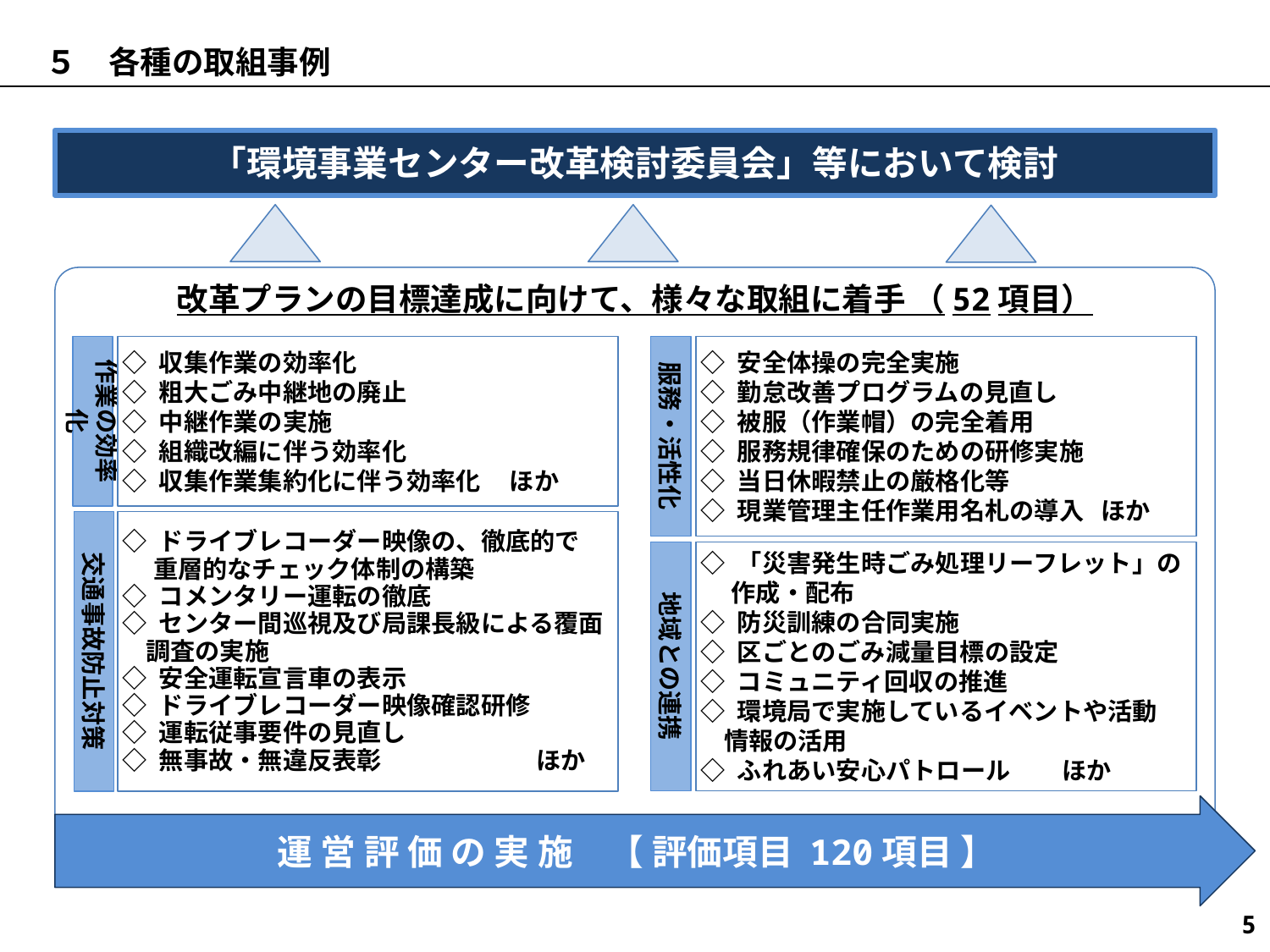

５　各種の取組事例
「環境事業センター改革検討委員会」等において検討

運 営 評 価 の 実 施　【 評価項目 120項目 】
改革プランの目標達成に向けて、様々な取組に着手 （52項目）

服務・活性化
◇ 安全体操の完全実施
◇ 勤怠改善プログラムの見直し
◇ 被服（作業帽）の完全着用
◇ 服務規律確保のための研修実施
◇ 当日休暇禁止の厳格化等
◇ 現業管理主任作業用名札の導入   ほか
作業の効率化
◇ 収集作業の効率化
◇ 粗大ごみ中継地の廃止
◇ 中継作業の実施
◇ 組織改編に伴う効率化
◇ 収集作業集約化に伴う効率化     ほか
交通事故防止対策
◇ ドライブレコーダー映像の、徹底的で
　 重層的なチェック体制の構築
◇ コメンタリー運転の徹底
◇ センター間巡視及び局課長級による覆面
   調査の実施
◇ 安全運転宣言車の表示
◇ ドライブレコーダー映像確認研修
◇ 運転従事要件の見直し
◇ 無事故・無違反表彰　　　　　　 ほか
地域との連携
◇ 「災害発生時ごみ処理リーフレット」の
　 作成・配布
◇ 防災訓練の合同実施
◇ 区ごとのごみ減量目標の設定
◇ コミュニティ回収の推進
◇ 環境局で実施しているイベントや活動
   情報の活用
◇ ふれあい安心パトロール         ほか
5